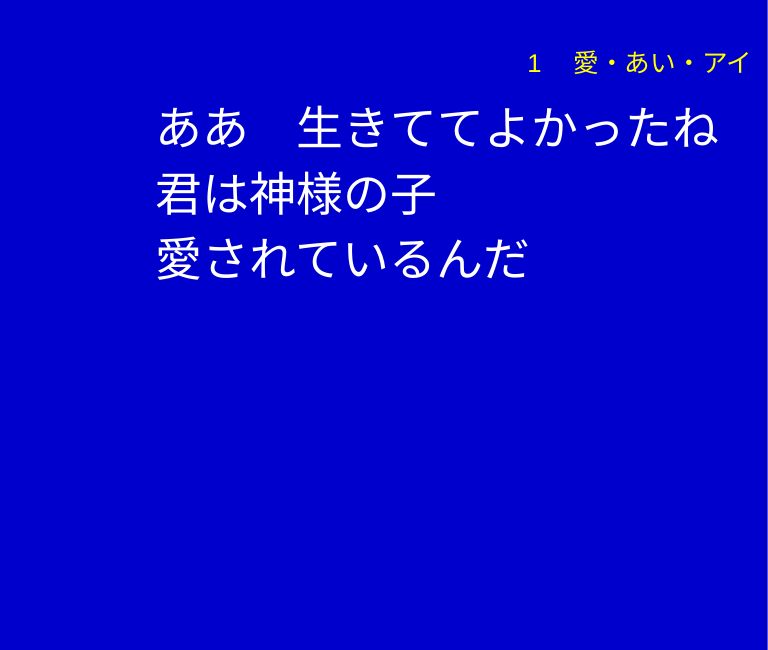

ああ　生きててよかったね
　　君は神様の子
　　愛されているんだ
# 1　愛・あい・アイ